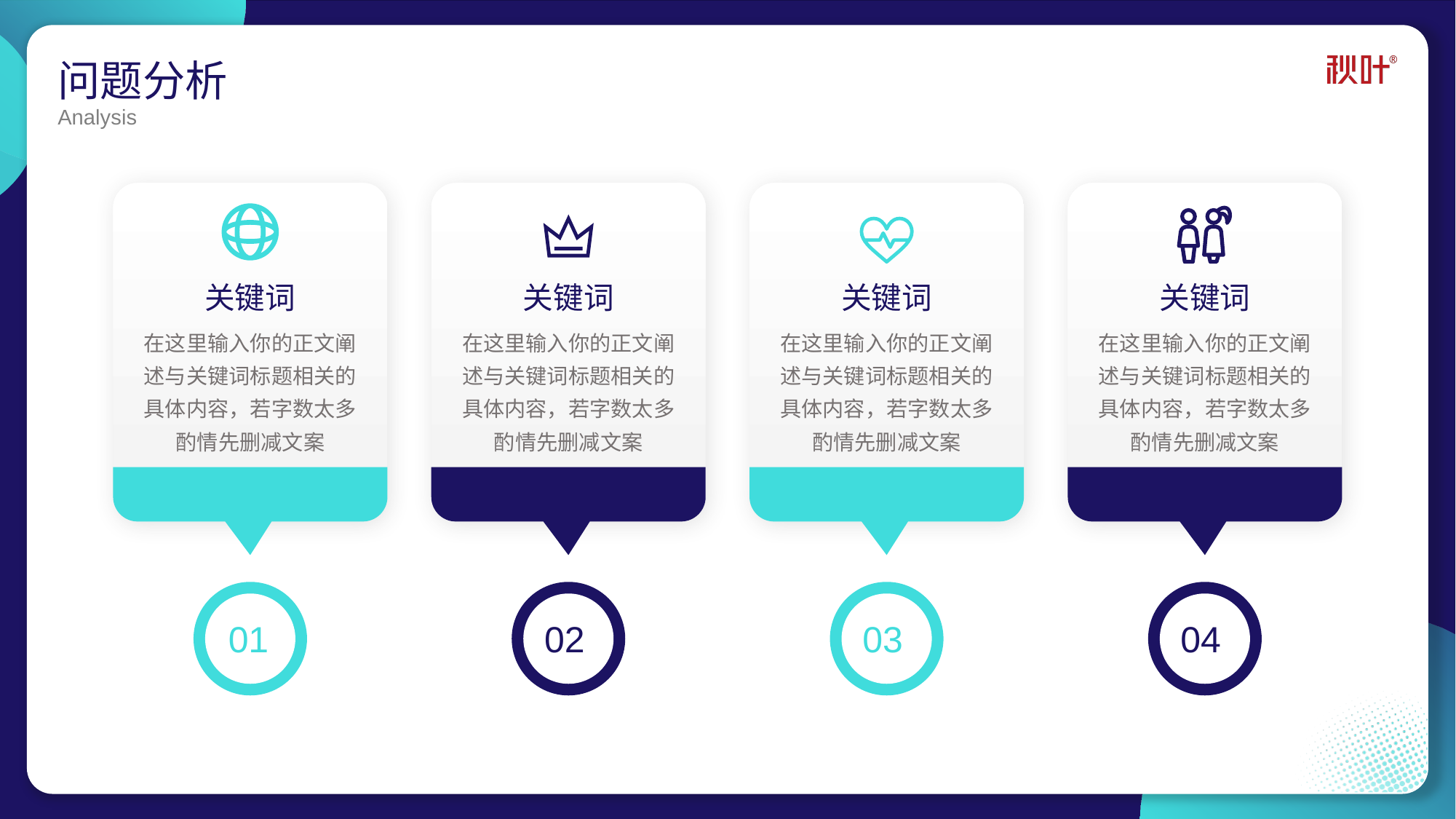

# 问题分析
Analysis

关键词
关键词
关键词
关键词
在这里输入你的正文阐述与关键词标题相关的具体内容，若字数太多酌情先删减文案
在这里输入你的正文阐述与关键词标题相关的具体内容，若字数太多酌情先删减文案
在这里输入你的正文阐述与关键词标题相关的具体内容，若字数太多酌情先删减文案
在这里输入你的正文阐述与关键词标题相关的具体内容，若字数太多酌情先删减文案

01
02
03
04